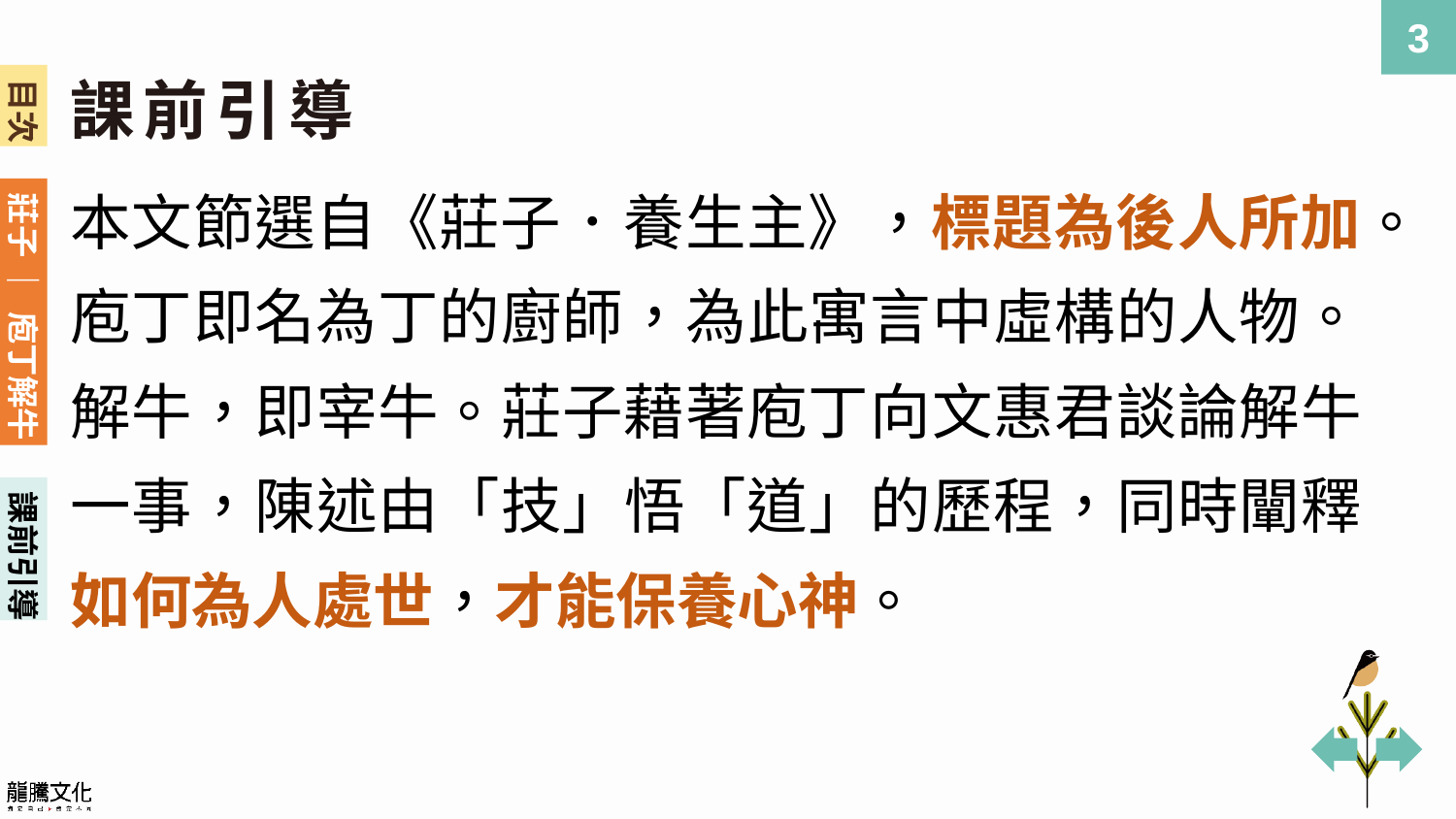

課前引導
本文節選自《莊子．養生主》，標題為後人所加。庖丁即名為丁的廚師，為此寓言中虛構的人物。解牛，即宰牛。莊子藉著庖丁向文惠君談論解牛一事，陳述由「技」悟「道」的歷程，同時闡釋如何為人處世，才能保養心神。
課前引導